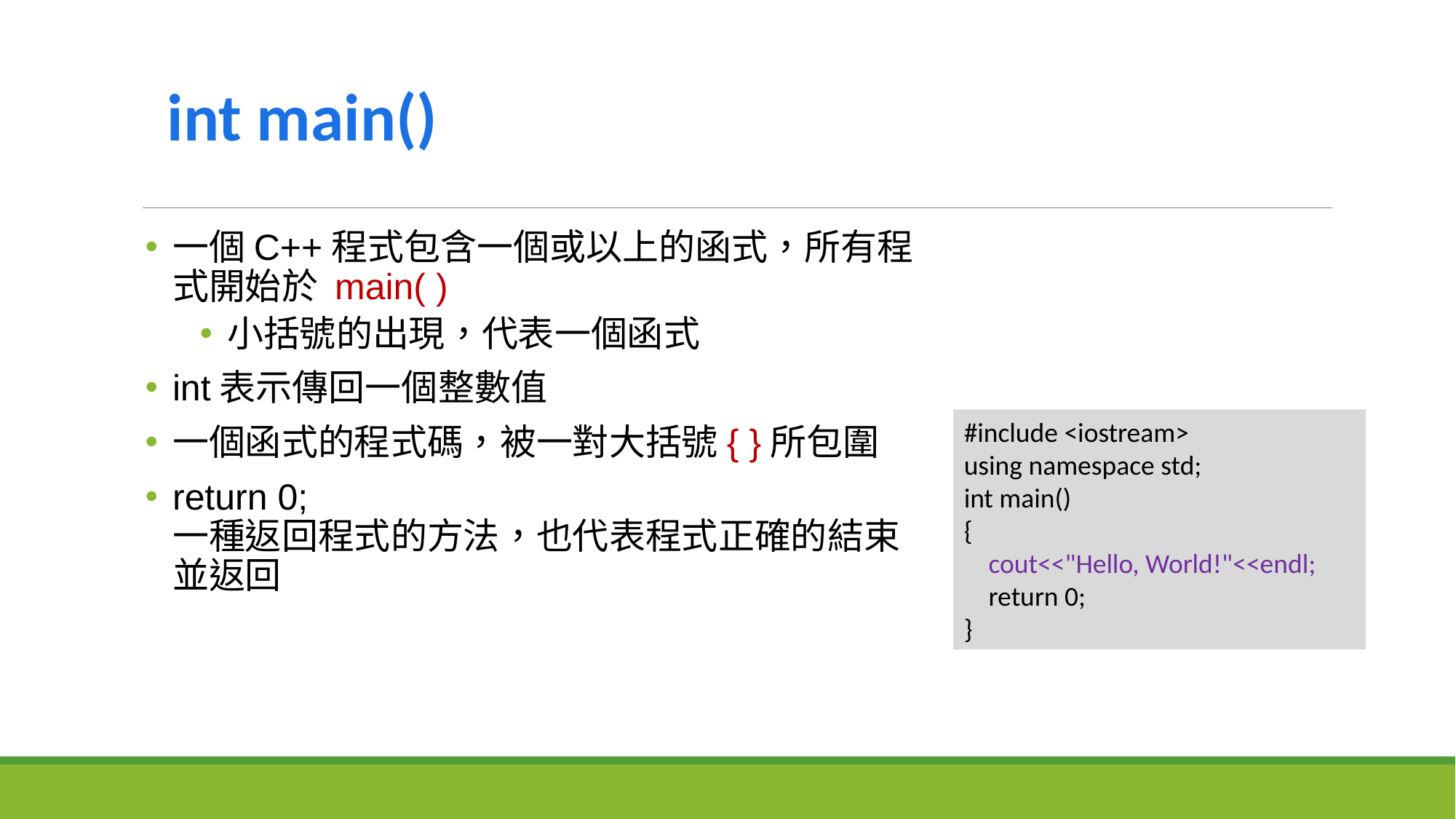

int main()
一個C++程式包含一個或以上的函式，所有程式開始於 main( )
小括號的出現，代表一個函式
int表示傳回一個整數值
一個函式的程式碼，被一對大括號{ }所包圍
return 0;
一種返回程式的方法，也代表程式正確的結束並返回

#include <iostream>
using namespace std;
int main()
{
    cout<<"Hello, World!"<<endl;
    return 0;
}